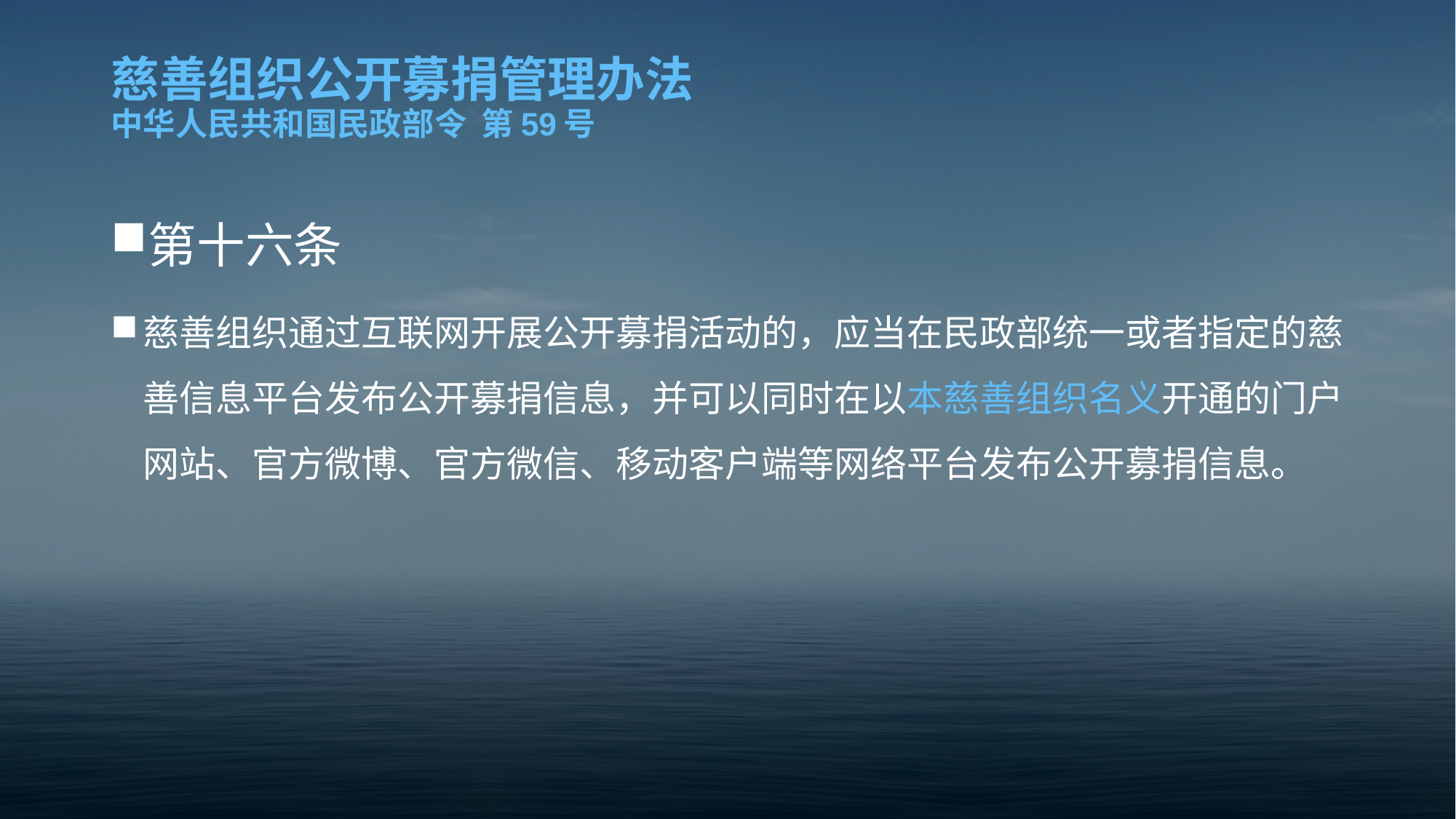

# 慈善组织公开募捐管理办法 中华人民共和国民政部令  第59号
第十六条
慈善组织通过互联网开展公开募捐活动的，应当在民政部统一或者指定的慈善信息平台发布公开募捐信息，并可以同时在以本慈善组织名义开通的门户网站、官方微博、官方微信、移动客户端等网络平台发布公开募捐信息。